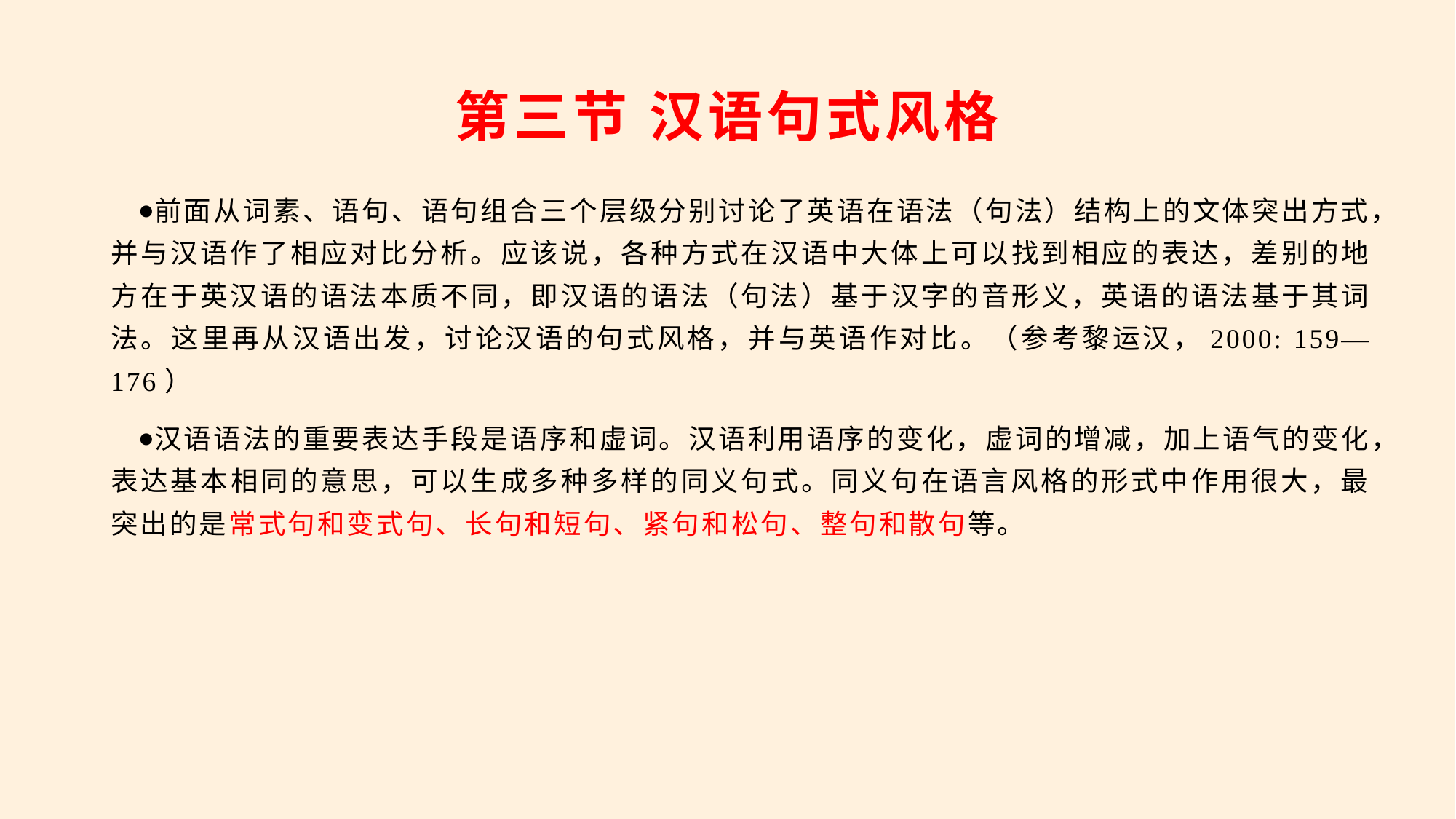

# 第三节 汉语句式风格
前面从词素、语句、语句组合三个层级分别讨论了英语在语法（句法）结构上的文体突出方式，并与汉语作了相应对比分析。应该说，各种方式在汉语中大体上可以找到相应的表达，差别的地方在于英汉语的语法本质不同，即汉语的语法（句法）基于汉字的音形义，英语的语法基于其词法。这里再从汉语出发，讨论汉语的句式风格，并与英语作对比。（参考黎运汉，2000: 159—176）
汉语语法的重要表达手段是语序和虚词。汉语利用语序的变化，虚词的增减，加上语气的变化，表达基本相同的意思，可以生成多种多样的同义句式。同义句在语言风格的形式中作用很大，最突出的是常式句和变式句、长句和短句、紧句和松句、整句和散句等。